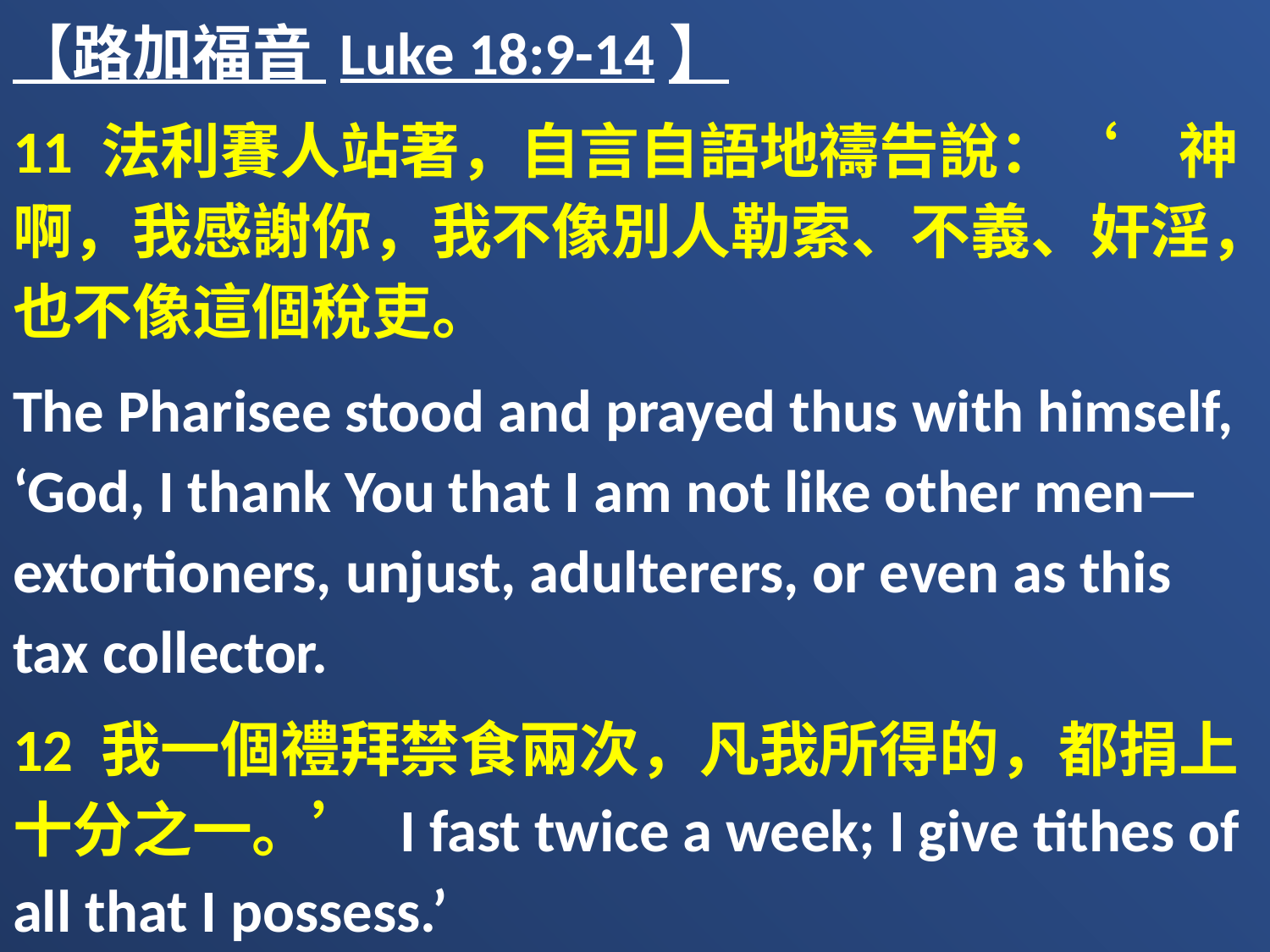

【路加福音 Luke 18:9-14】
11 法利賽人站著，自言自語地禱告說：‘　神啊，我感謝你，我不像別人勒索、不義、奸淫，也不像這個稅吏。
The Pharisee stood and prayed thus with himself, ‘God, I thank You that I am not like other men—extortioners, unjust, adulterers, or even as this tax collector.
12 我一個禮拜禁食兩次，凡我所得的，都捐上十分之一。’ I fast twice a week; I give tithes of all that I possess.’